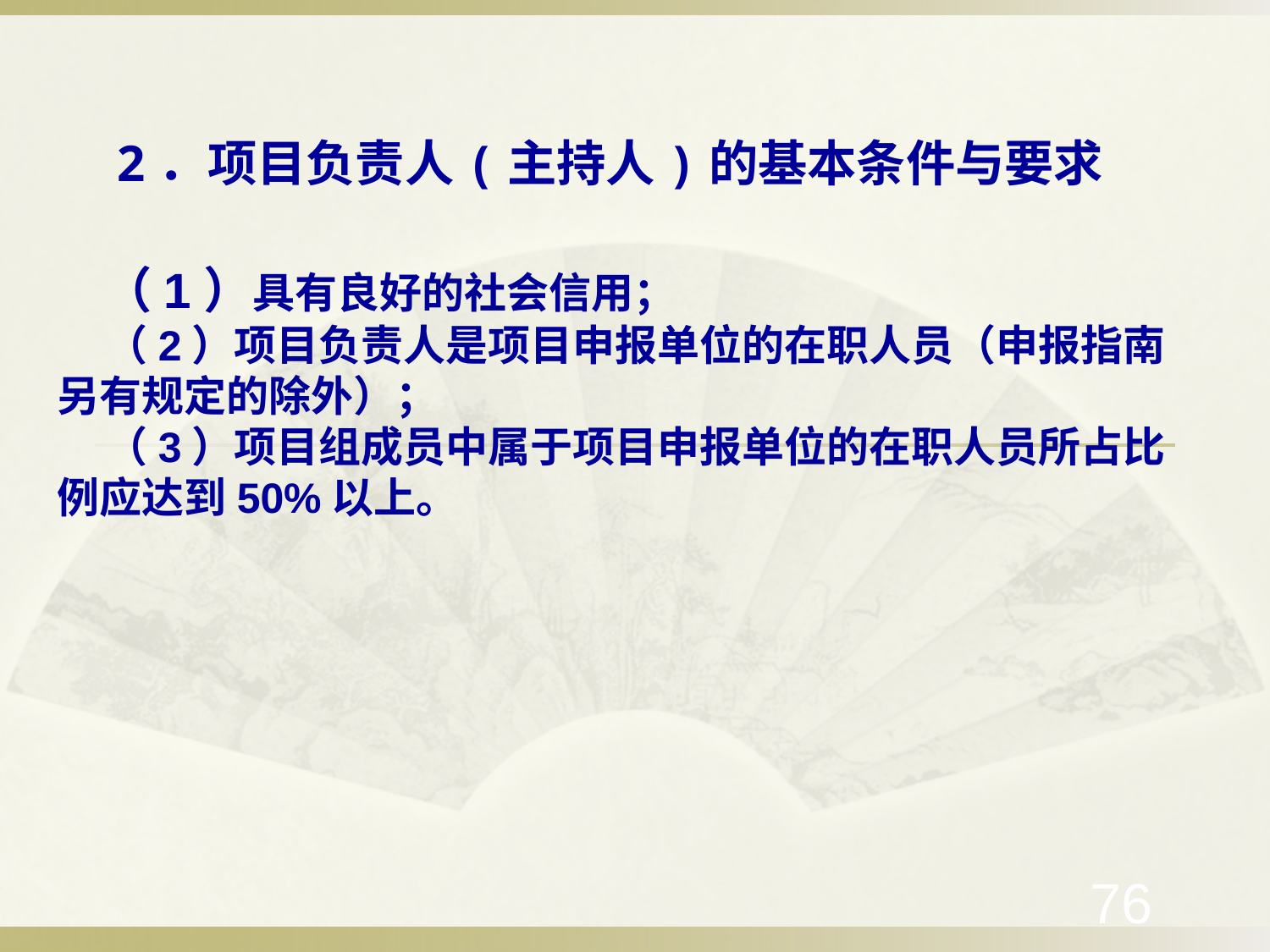

2．项目负责人(主持人)的基本条件与要求

   （1）具有良好的社会信用；
    （2）项目负责人是项目申报单位的在职人员（申报指南另有规定的除外）；
    （3）项目组成员中属于项目申报单位的在职人员所占比例应达到50%以上。

76